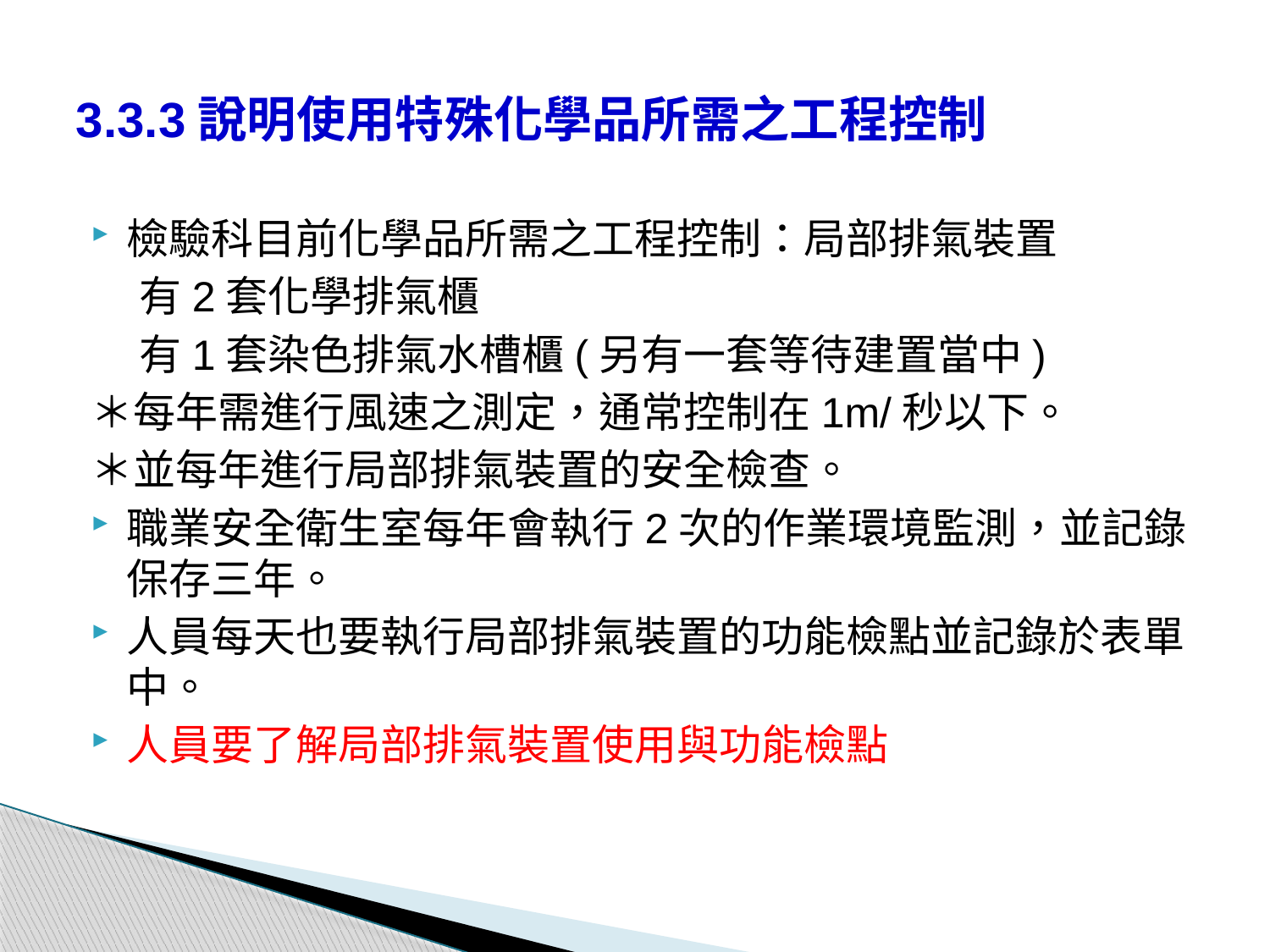

# 3.3.3說明使用特殊化學品所需之工程控制
檢驗科目前化學品所需之工程控制：局部排氣裝置
    有2套化學排氣櫃
    有1套染色排氣水槽櫃(另有一套等待建置當中)
＊每年需進行風速之測定，通常控制在1m/秒以下。
＊並每年進行局部排氣裝置的安全檢查。
職業安全衛生室每年會執行2次的作業環境監測，並記錄保存三年。
人員每天也要執行局部排氣裝置的功能檢點並記錄於表單中。
人員要了解局部排氣裝置使用與功能檢點